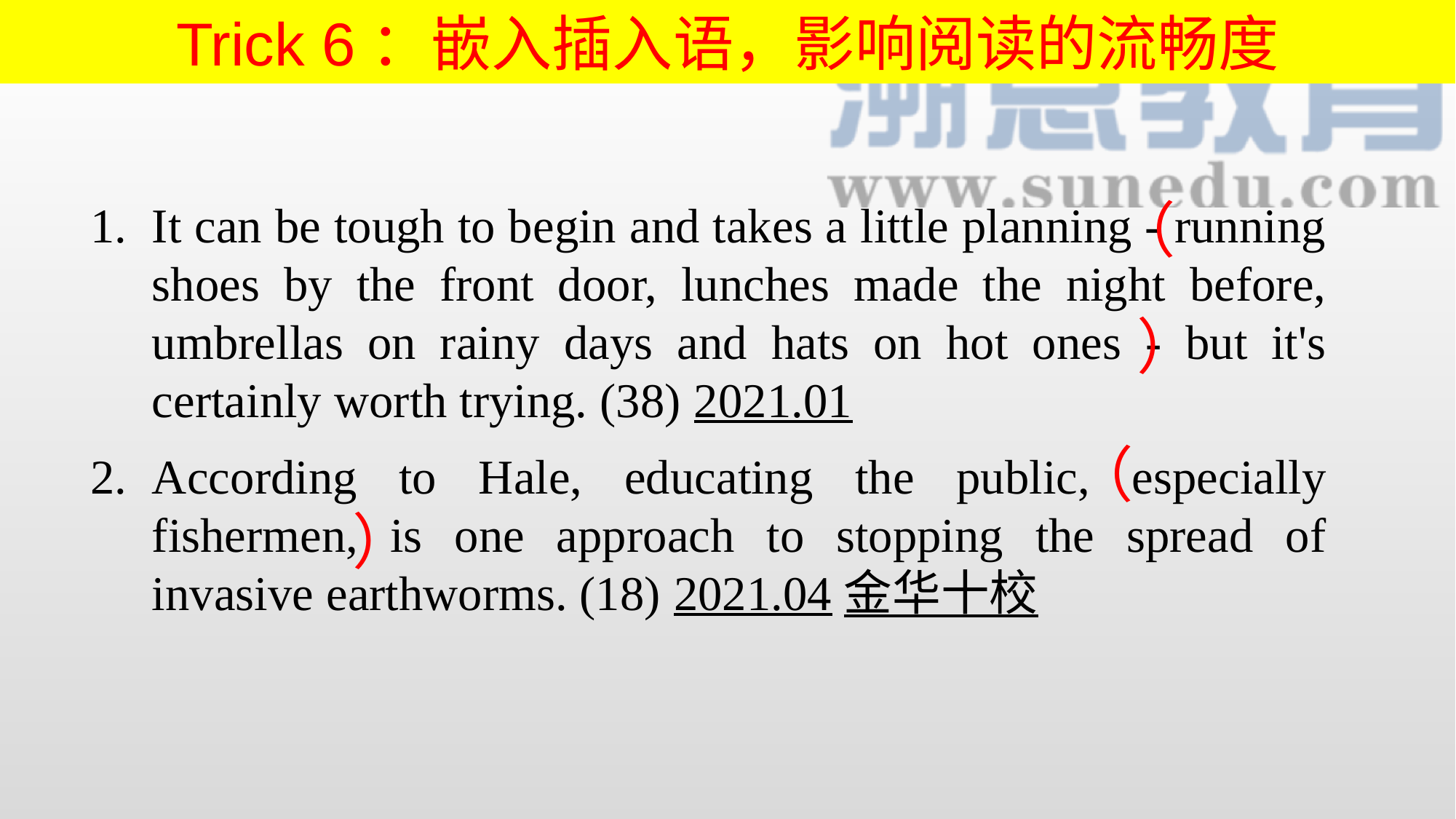

Trick 6：嵌入插入语，影响阅读的流畅度
（
It can be tough to begin and takes a little planning - running shoes by the front door, lunches made the night before, umbrellas on rainy days and hats on hot ones - but it's certainly worth trying. (38) 2021.01
According to Hale, educating the public, especially fishermen, is one approach to stopping the spread of invasive earthworms. (18) 2021.04金华十校
）
（
）